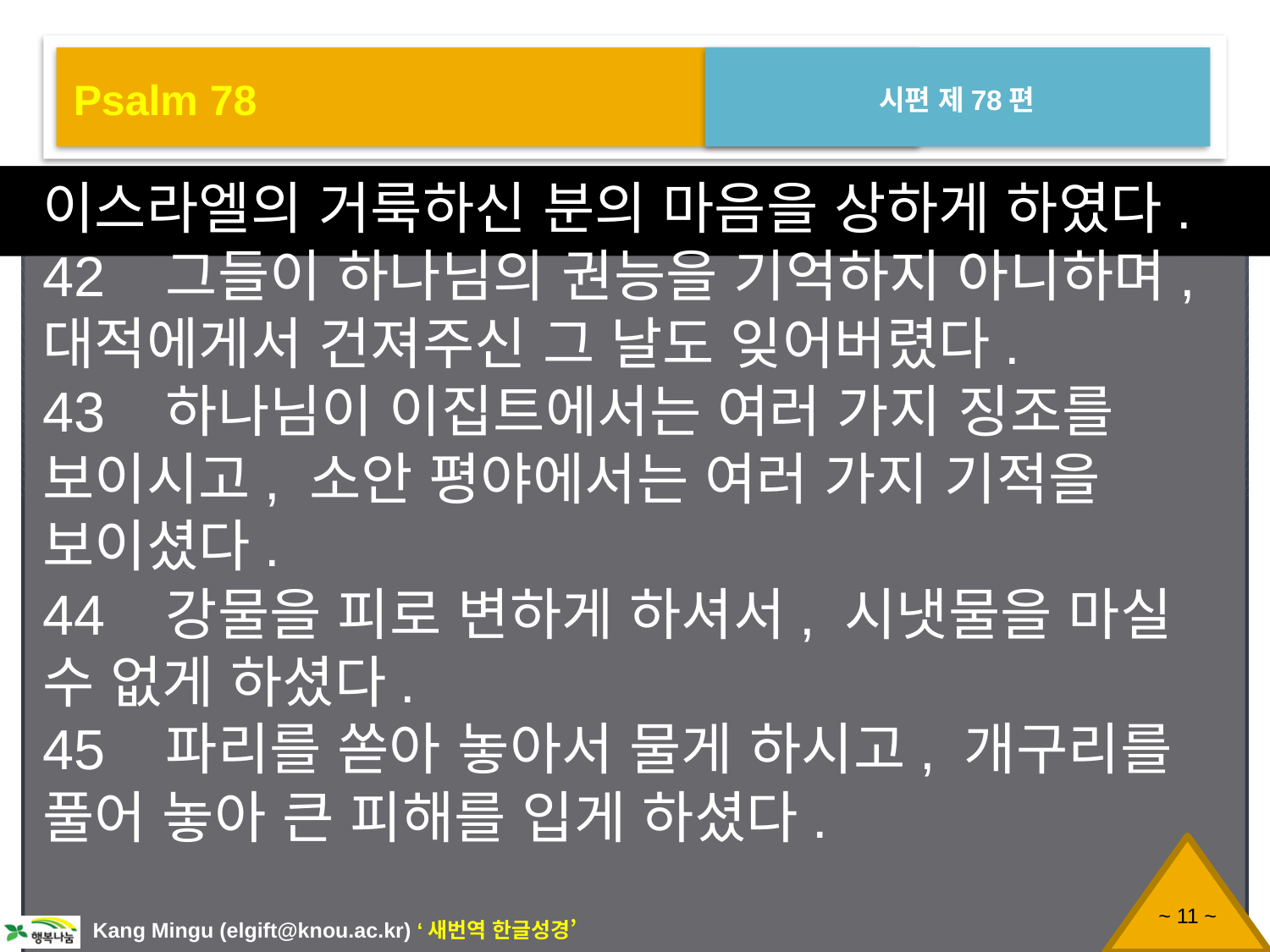

Psalm 78
시편 제78편
이스라엘의 거룩하신 분의 마음을 상하게 하였다.
42   그들이 하나님의 권능을 기억하지 아니하며, 대적에게서 건져주신 그 날도 잊어버렸다.
43   하나님이 이집트에서는 여러 가지 징조를 보이시고, 소안 평야에서는 여러 가지 기적을 보이셨다.
44   강물을 피로 변하게 하셔서, 시냇물을 마실 수 없게 하셨다.
45   파리를 쏟아 놓아서 물게 하시고, 개구리를 풀어 놓아 큰 피해를 입게 하셨다.